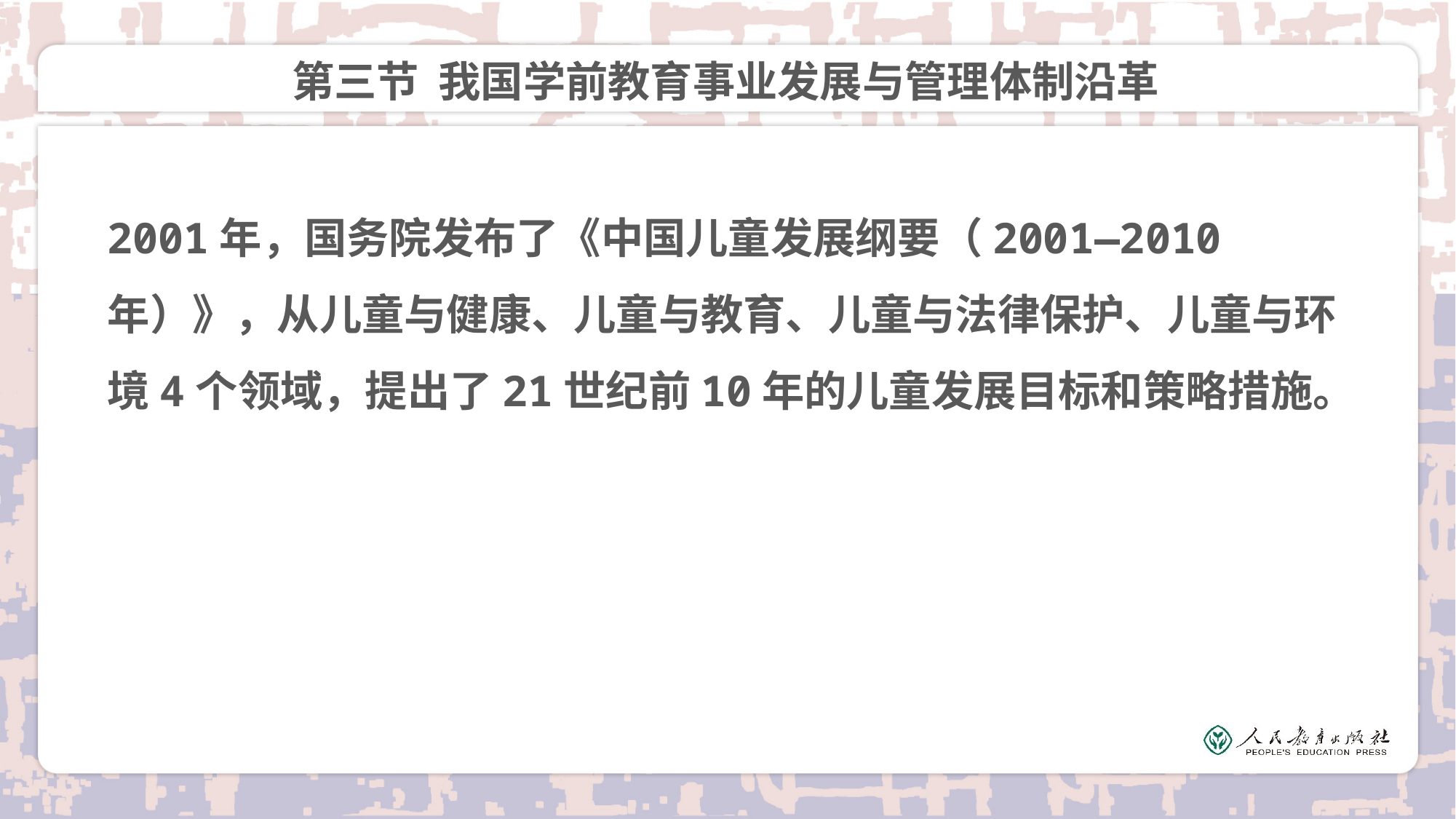

# 第三节  我国学前教育事业发展与管理体制沿革
2001年，国务院发布了《中国儿童发展纲要（2001—2010年）》，从儿童与健康、儿童与教育、儿童与法律保护、儿童与环境4个领域，提出了21世纪前10年的儿童发展目标和策略措施。